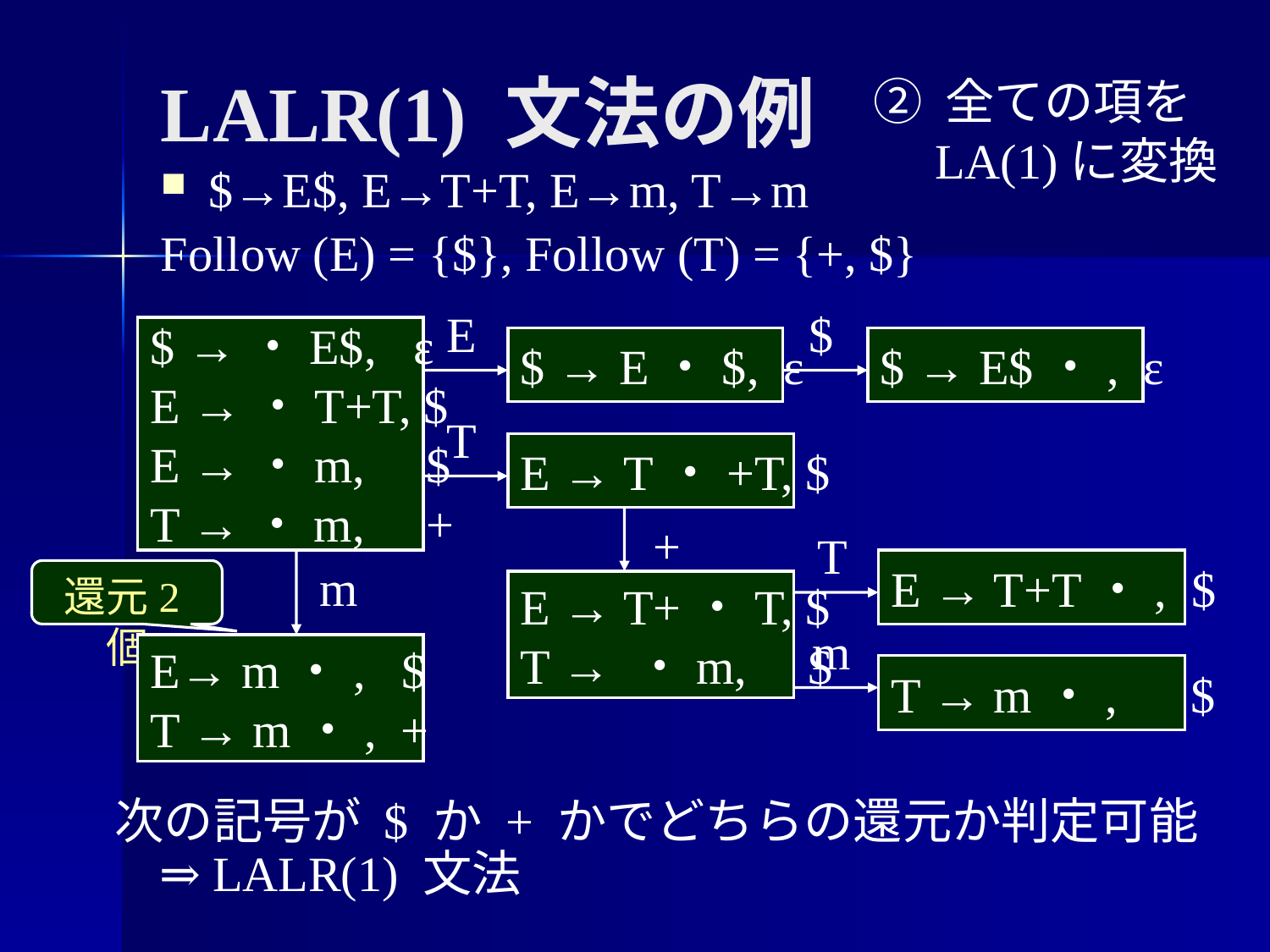

# LALR(1) 文法の例
② 全ての項を
     LA(1)に変換
$→E$, E→T+T, E→m, T→m
Follow (E) = {$}, Follow (T) = {+, $}
E
$ → E・$

$
$ → E$・

$ →・E$
E →・T+T
E →・m
T →・m
$ →・E$,   ε
E →・T+T, $
E →・m,     $
T →・m,     +
$ → E・$,  ε
$ → E$・,  ε
T
E → T・+T

E → T・+T, $

+
E → T+・T
T → ・m
T
E → T+T・

m
E → T+T・,  $
還元2個
E → T+・T, $
T → ・m,     $
m
E→ m・
T → m・
E→ m・,   $
T → m・,  +
T → m・
T → m・,      $

次の記号が $ か + かでどちらの還元か判定可能
⇒ LALR(1) 文法